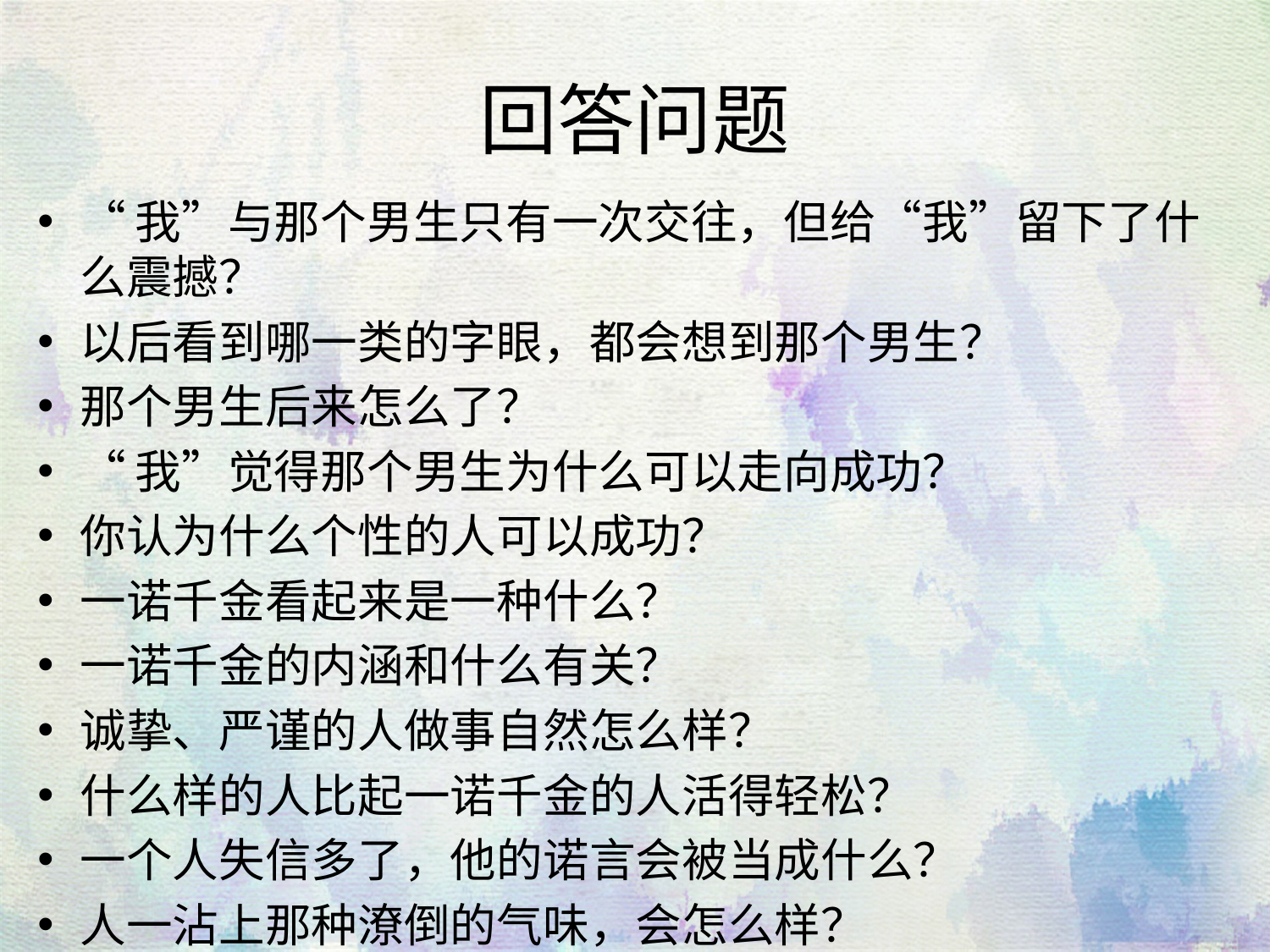

# 回答问题
“我”与那个男生只有一次交往，但给“我”留下了什么震撼？
以后看到哪一类的字眼，都会想到那个男生？
那个男生后来怎么了？
“我”觉得那个男生为什么可以走向成功？
你认为什么个性的人可以成功？
一诺千金看起来是一种什么？
一诺千金的内涵和什么有关？
诚挚、严谨的人做事自然怎么样？
什么样的人比起一诺千金的人活得轻松？
一个人失信多了，他的诺言会被当成什么？
人一沾上那种潦倒的气味，会怎么样？